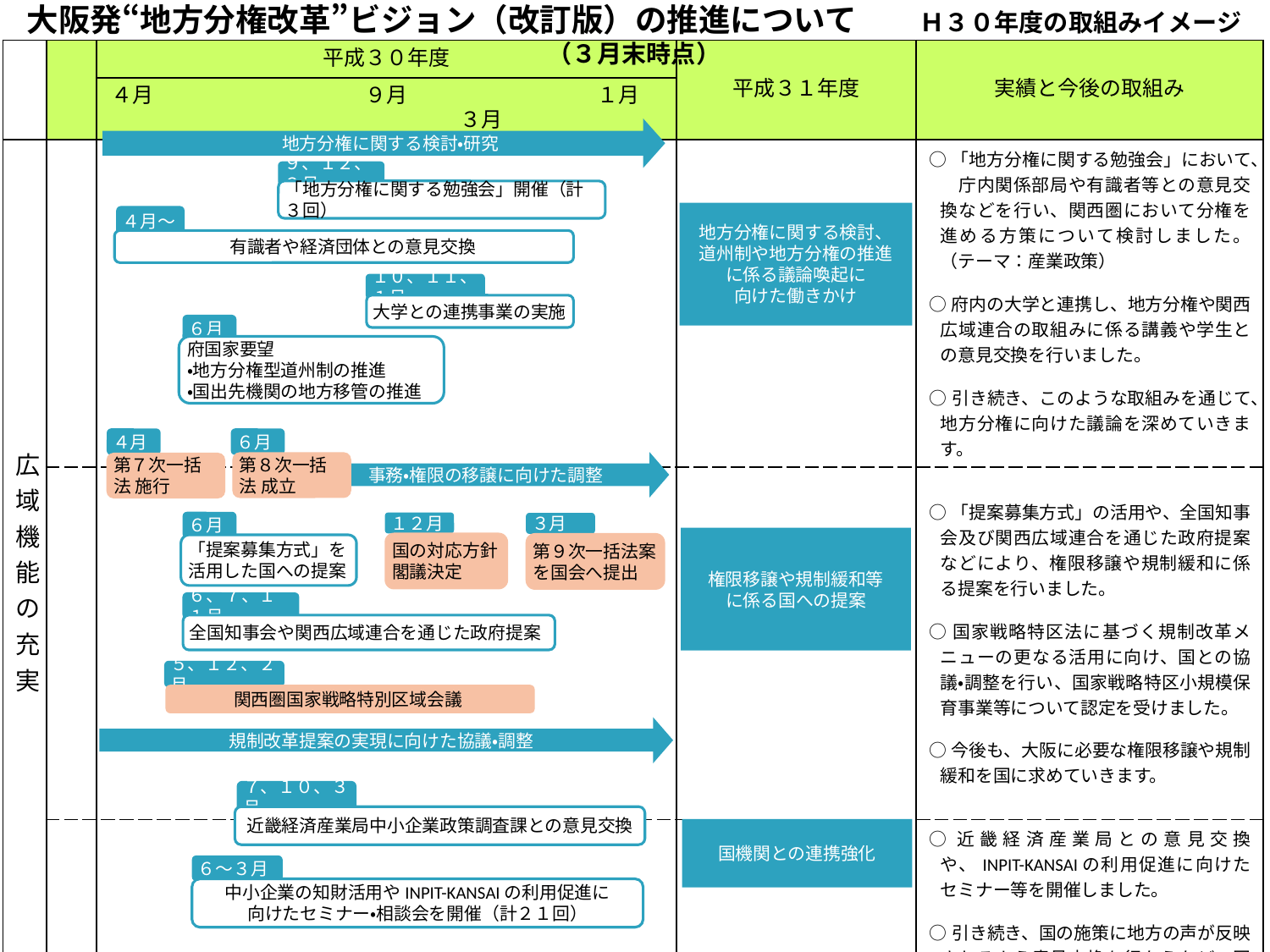

大阪発“地方分権改革”ビジョン（改訂版）の推進について　　Ｈ３０年度の取組みイメージ（３月末時点）
|  |  | 平成３０年度 | 平成３１年度 | 実績と今後の取組み |
| --- | --- | --- | --- | --- |
|  |  | ４月　　　　　　　　　　９月　　　　　　　　　１月　　　　　　　　　　３月 |  |  |
| 広域機能の充実 | 道州の姿の検討・研究 国への働きかけ |  |  | ○「地方分権に関する勉強会」において、　庁内関係部局や有識者等との意見交換などを行い、関西圏において分権を進める方策について検討しました。（テーマ：産業政策） ○府内の大学と連携し、地方分権や関西広域連合の取組みに係る講義や学生との意見交換を行いました。 ○引き続き、このような取組みを通じて、地方分権に向けた議論を深めていきます。 |
|  | 大阪自らの改革を推進力とした取組み （国からの権限移譲等） |  |  | ○「提案募集方式」の活用や、全国知事会及び関西広域連合を通じた政府提案などにより、権限移譲や規制緩和に係る提案を行いました。 ○国家戦略特区法に基づく規制改革メニューの更なる活用に向け、国との協議・調整を行い、国家戦略特区小規模保育事業等について認定を受けました。 ○今後も、大阪に必要な権限移譲や規制緩和を国に求めていきます。 |
|  | 国機関の拠点性向上 連携強化 |  |  | ○近畿経済産業局との意見交換や、INPIT-KANSAIの利用促進に向けたセミナー等を開催しました。 ○引き続き、国の施策に地方の声が反映されるよう意見交換を行なうなど、国機関との連携強化を図っていきます。 |
     地方分権に関する検討・研究
９、１２、２月
「地方分権に関する勉強会」開催（計３回）
地方分権に関する検討、
道州制や地方分権の推進に係る議論喚起に
向けた働きかけ
４月～
　有識者や経済団体との意見交換
１０、１１、１月
大学との連携事業の実施
６月
府国家要望
・地方分権型道州制の推進
・国出先機関の地方移管の推進
４月
事務・権限の移譲に向けた調整
６月
第８次一括法 成立
第７次一括法 施行
６月
「提案募集方式」を
活用した国への提案
１２月
国の対応方針
閣議決定
３月
第９次一括法案を国会へ提出
権限移譲や規制緩和等
に係る国への提案
６、７、１１月
全国知事会や関西広域連合を通じた政府提案
５、１２、２月
関西圏国家戦略特別区域会議
規制改革提案の実現に向けた協議・調整
７、１０、３月
近畿経済産業局中小企業政策調査課との意見交換
国機関との連携強化
６～３月
中小企業の知財活用やINPIT-KANSAIの利用促進に
向けたセミナー・相談会を開催（計２１回）